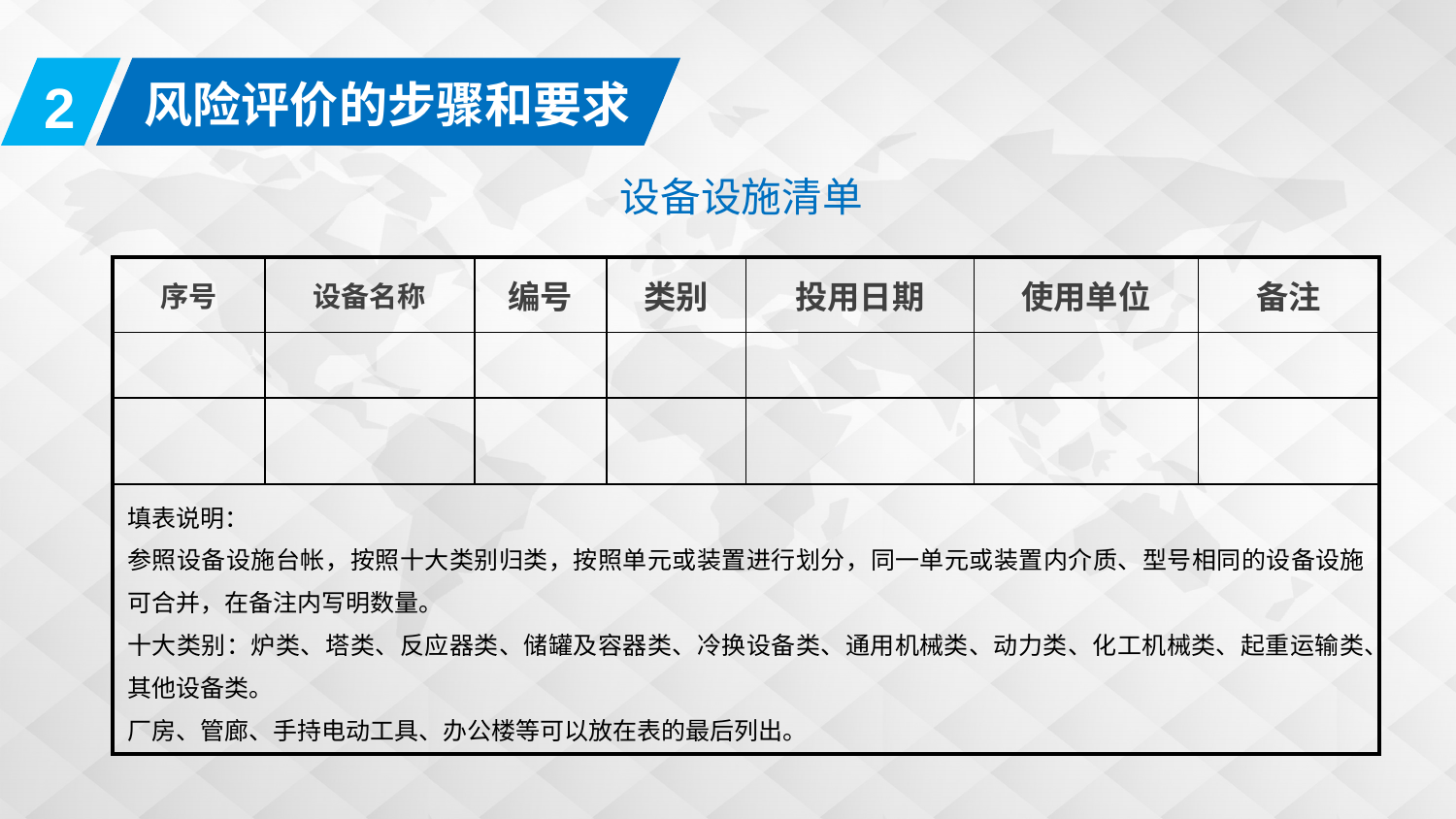

2
风险评价的步骤和要求
设备设施清单
| 序号 | 设备名称 | 编号 | 类别 | 投用日期 | 使用单位 | 备注 |
| --- | --- | --- | --- | --- | --- | --- |
|  |  |  |  |  |  |  |
|  |  |  |  |  |  |  |
| 填表说明： 参照设备设施台帐，按照十大类别归类，按照单元或装置进行划分，同一单元或装置内介质、型号相同的设备设施可合并，在备注内写明数量。 十大类别：炉类、塔类、反应器类、储罐及容器类、冷换设备类、通用机械类、动力类、化工机械类、起重运输类、其他设备类。 厂房、管廊、手持电动工具、办公楼等可以放在表的最后列出。 |  |  |  |  |  |  |